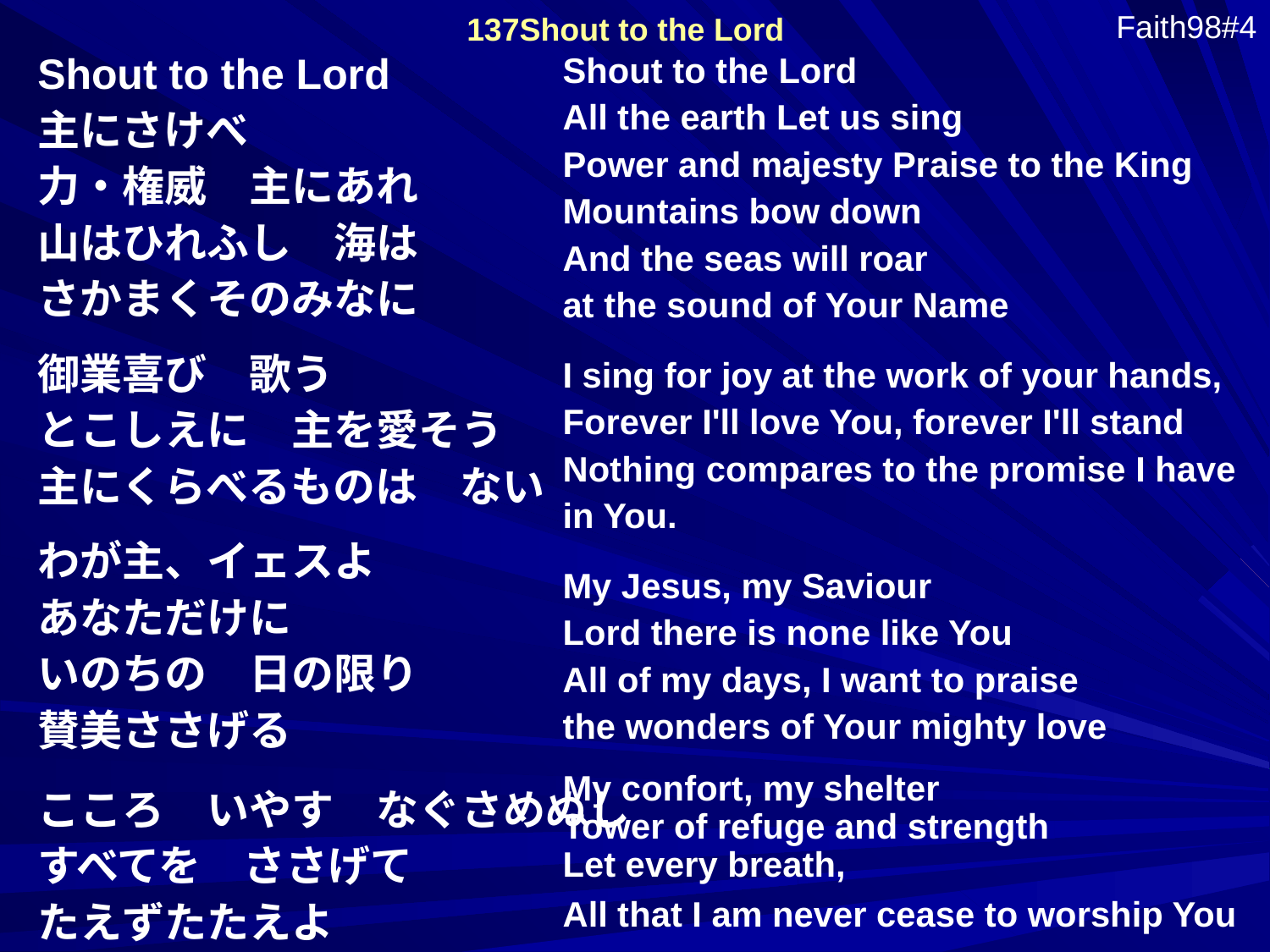

137Shout to the Lord
Faith98#4
Shout to the Lord
主にさけべ
力・権威　主にあれ
山はひれふし　海は
さかまくそのみなに

御業喜び　歌う
とこしえに　主を愛そう
主にくらべるものは　ない

わが主、イェスよ
あなただけに
いのちの　日の限り
賛美ささげる

こころ　いやす　なぐさめぬし
すべてを　ささげて
たえずたたえよ
Shout to the Lord
All the earth Let us sing
Power and majesty Praise to the King
Mountains bow down
And the seas will roar
at the sound of Your Name

I sing for joy at the work of your hands,
Forever I'll love You, forever I'll stand
Nothing compares to the promise I have
in You.

My Jesus, my Saviour
Lord there is none like You
All of my days, I want to praise
the wonders of Your mighty love

My confort, my shelter
Tower of refuge and strength
Let every breath,
All that I am never cease to worship You